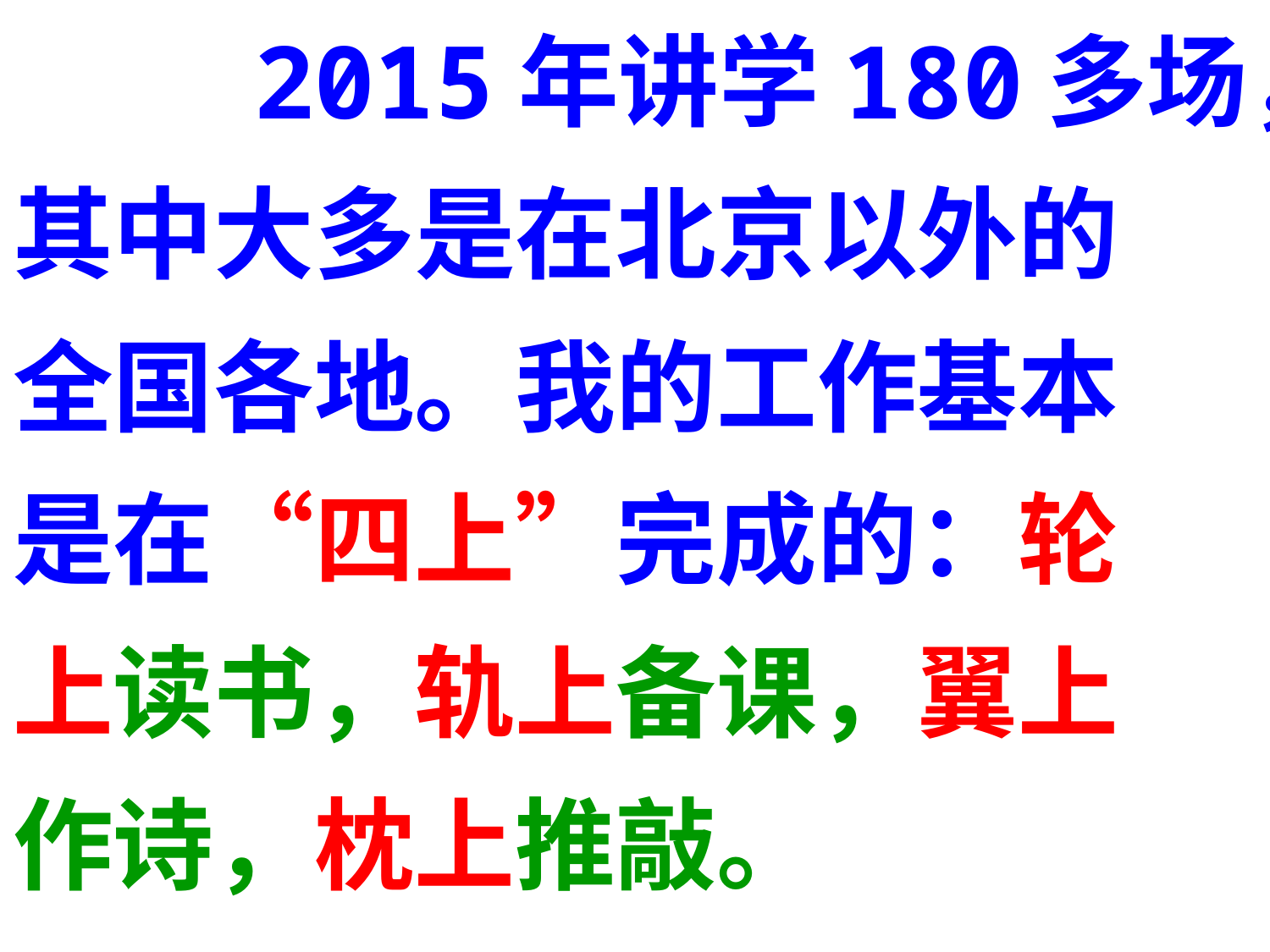

2015年讲学180多场，
其中大多是在北京以外的
全国各地。我的工作基本
是在“四上”完成的：轮
上读书，轨上备课，翼上
作诗，枕上推敲。